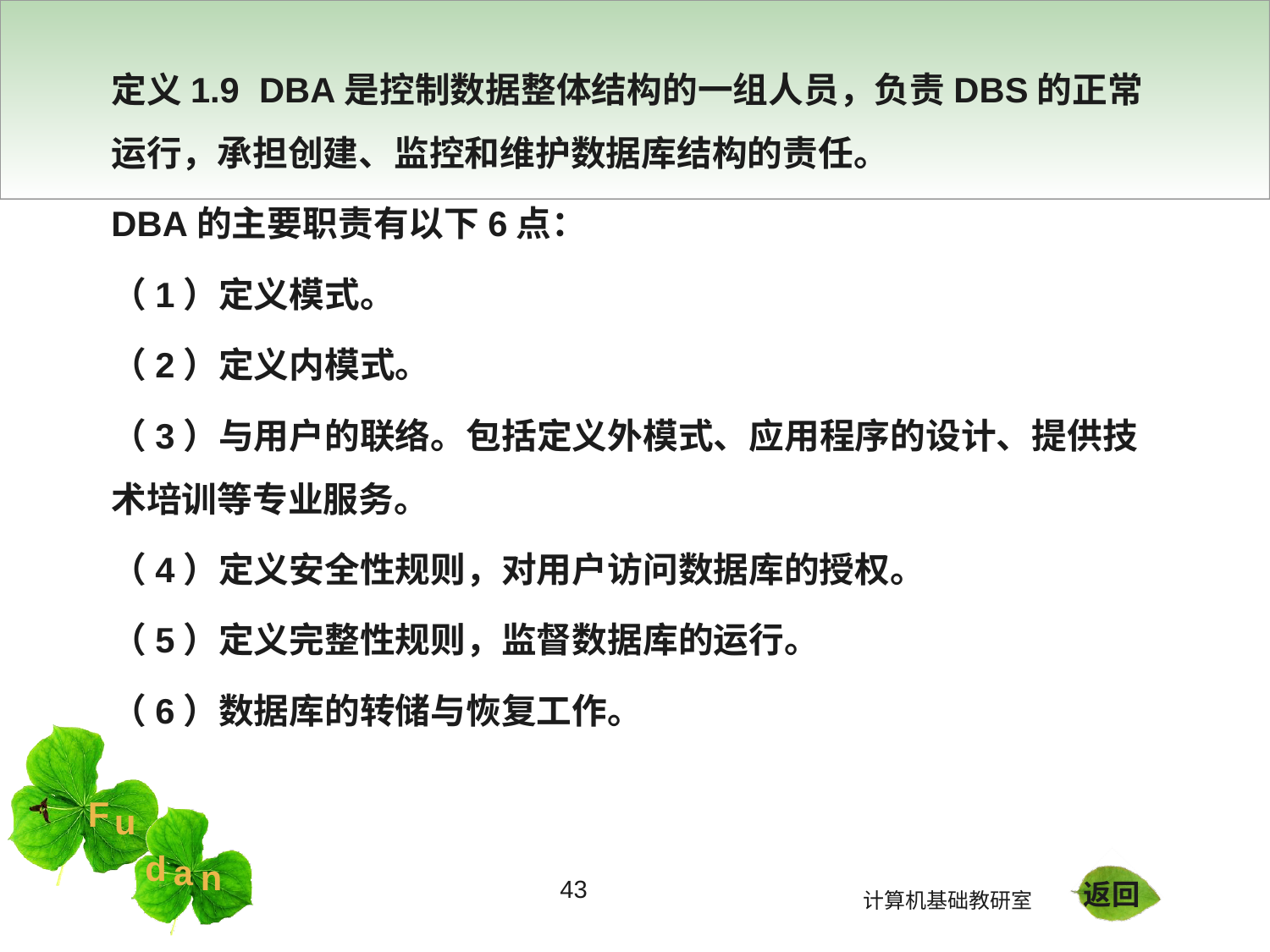

定义1.9  DBA是控制数据整体结构的一组人员，负责DBS的正常运行，承担创建、监控和维护数据库结构的责任。
DBA的主要职责有以下6点：
（1）定义模式。
（2）定义内模式。
（3）与用户的联络。包括定义外模式、应用程序的设计、提供技术培训等专业服务。
（4）定义安全性规则，对用户访问数据库的授权。
（5）定义完整性规则，监督数据库的运行。
（6）数据库的转储与恢复工作。

43
返回